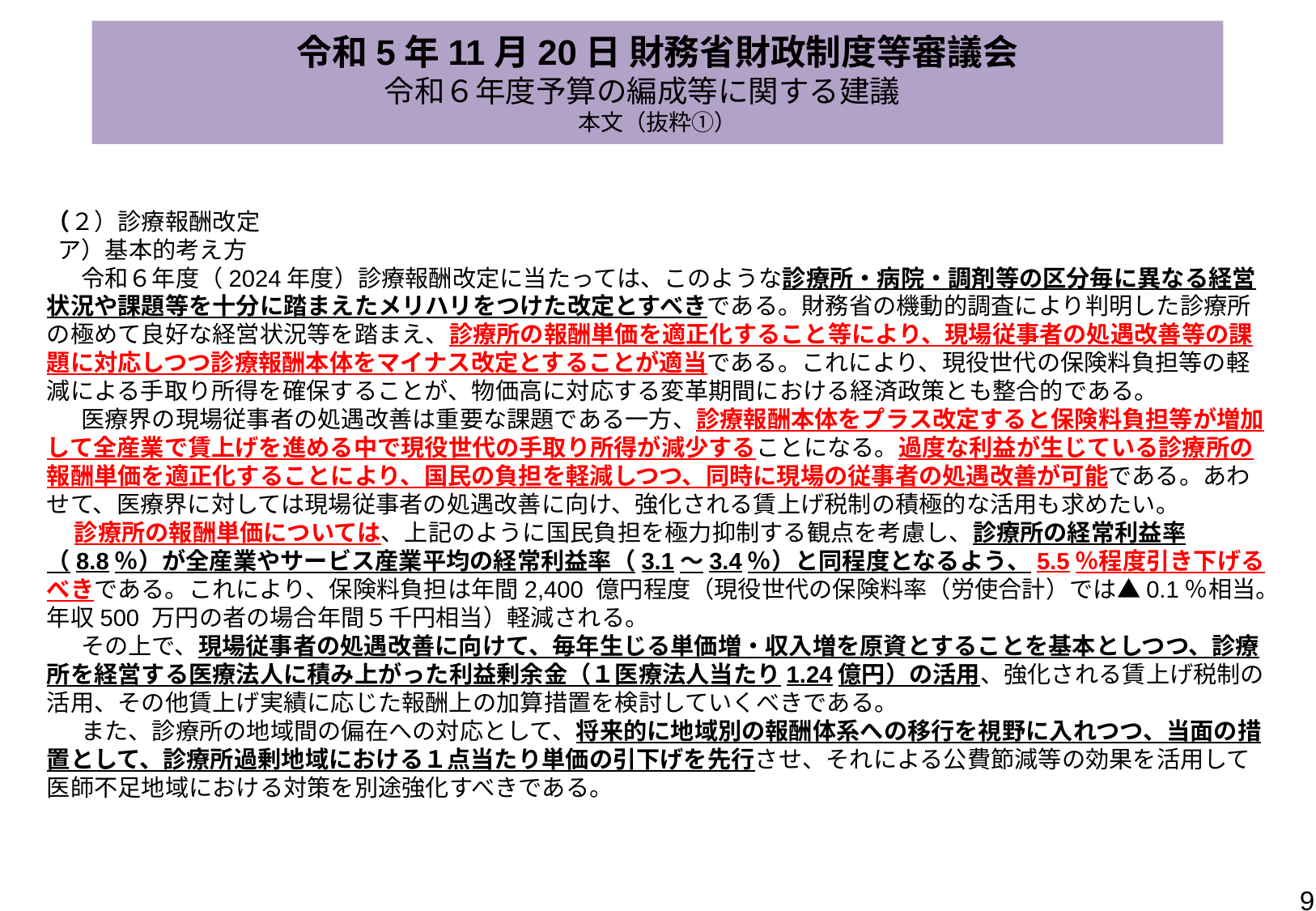

令和5年11月20日 財務省財政制度等審議会
令和６年度予算の編成等に関する建議
本文（抜粋①）
（２）診療報酬改定
 ア）基本的考え方
　  令和６年度（2024年度）診療報酬改定に当たっては、このような診療所・病院・調剤等の区分毎に異なる経営状況や課題等を十分に踏まえたメリハリをつけた改定とすべきである。財務省の機動的調査により判明した診療所 の極めて良好な経営状況等を踏まえ、診療所の報酬単価を適正化すること等により、現場従事者の処遇改善等の課題に対応しつつ診療報酬本体をマイナス改定とすることが適当である。これにより、現役世代の保険料負担等の軽減による手取り所得を確保することが、物価高に対応する変革期間における経済政策とも整合的である。
　  医療界の現場従事者の処遇改善は重要な課題である一方、診療報酬本体をプラス改定すると保険料負担等が増加して全産業で賃上げを進める中で現役世代の手取り所得が減少することになる。過度な利益が生じている診療所の報酬単価を適正化することにより、国民の負担を軽減しつつ、同時に現場の従事者の処遇改善が可能である。あわせて、医療界に対しては現場従事者の処遇改善に向け、強化される賃上げ税制の積極的な活用も求めたい。
    診療所の報酬単価については、上記のように国民負担を極力抑制する観点を考慮し、診療所の経常利益率（8.8％）が全産業やサービス産業平均の経常利益率（3.1～3.4％）と同程度となるよう、5.5％程度引き下げるべきである。これにより、保険料負担は年間2,400 億円程度（現役世代の保険料率（労使合計）では▲0.1％相当。年収500 万円の者の場合年間５千円相当）軽減される。
　  その上で、現場従事者の処遇改善に向けて、毎年生じる単価増・収入増を原資とすることを基本としつつ、診療所を経営する医療法人に積み上がった利益剰余金（１医療法人当たり1.24億円）の活用、強化される賃上げ税制の活用、その他賃上げ実績に応じた報酬上の加算措置を検討していくべきである。
　  また、診療所の地域間の偏在への対応として、将来的に地域別の報酬体系への移行を視野に入れつつ、当面の措置として、診療所過剰地域における１点当たり単価の引下げを先行させ、それによる公費節減等の効果を活用して医師不足地域における対策を別途強化すべきである。
9